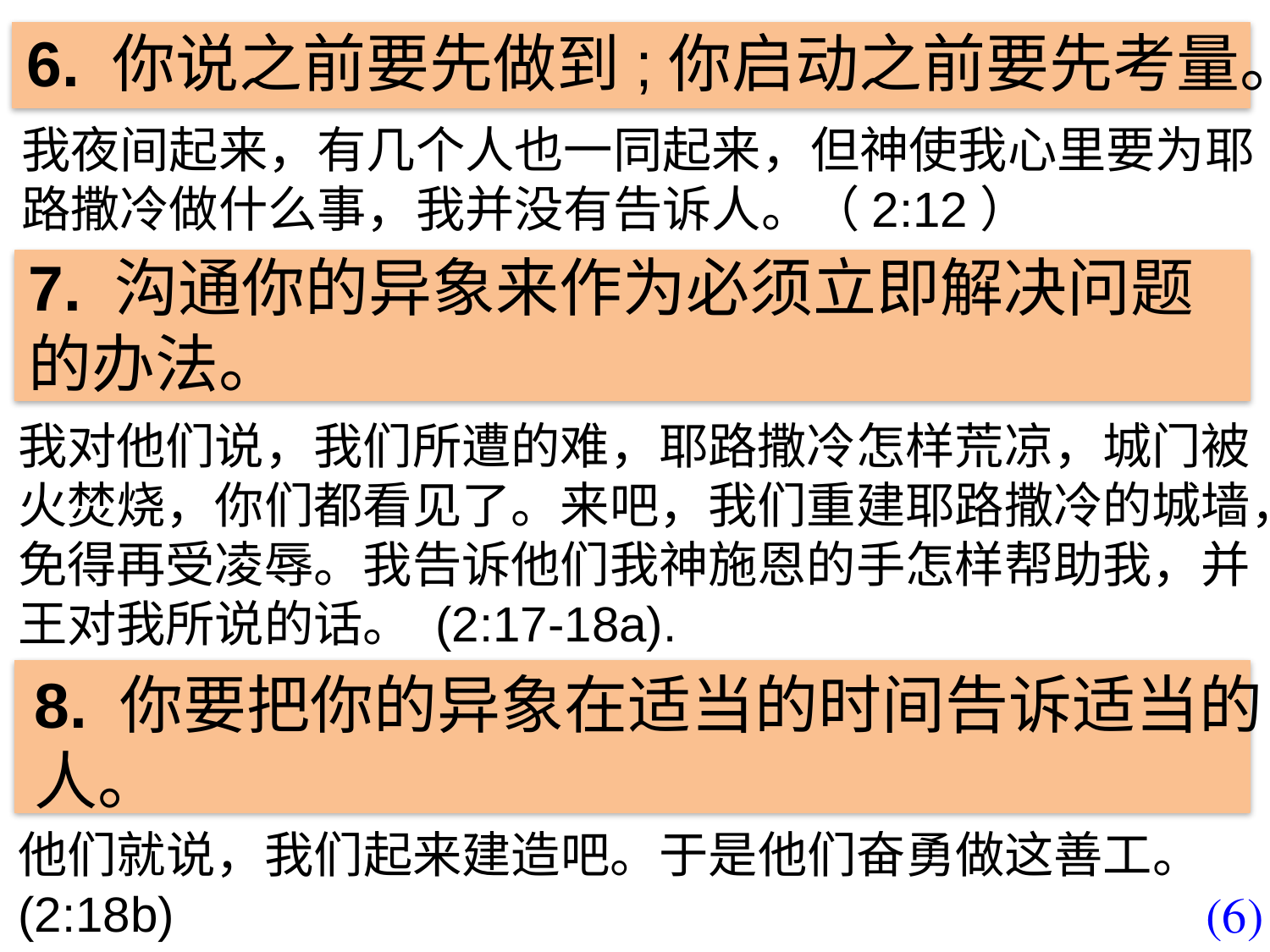

6. 你说之前要先做到;你启动之前要先考量。

我夜间起来，有几个人也一同起来，但神使我心里要为耶路撒冷做什么事，我并没有告诉人。（2:12）
7. 沟通你的异象来作为必须立即解决问题的办法。

我对他们说，我们所遭的难，耶路撒冷怎样荒凉，城门被火焚烧，你们都看见了。来吧，我们重建耶路撒冷的城墙，免得再受凌辱。我告诉他们我神施恩的手怎样帮助我，并王对我所说的话。 (2:17-18a).
8. 你要把你的异象在适当的时间告诉适当的人。

他们就说，我们起来建造吧。于是他们奋勇做这善工。(2:18b)
(6)